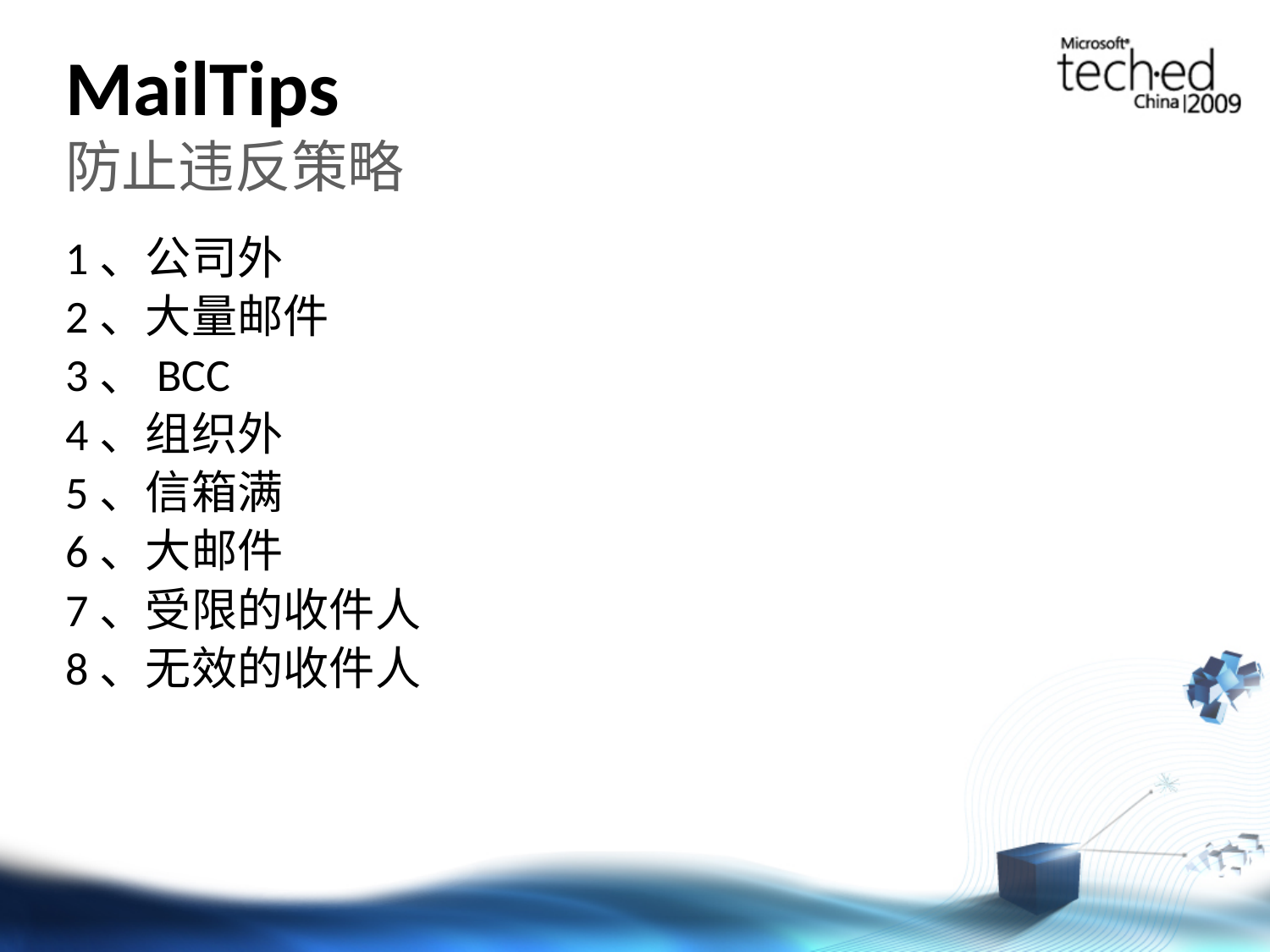

# MailTips 防止违反策略
1、公司外
2、大量邮件
3、BCC
4、组织外
5、信箱满
6、大邮件
7、受限的收件人
8、无效的收件人